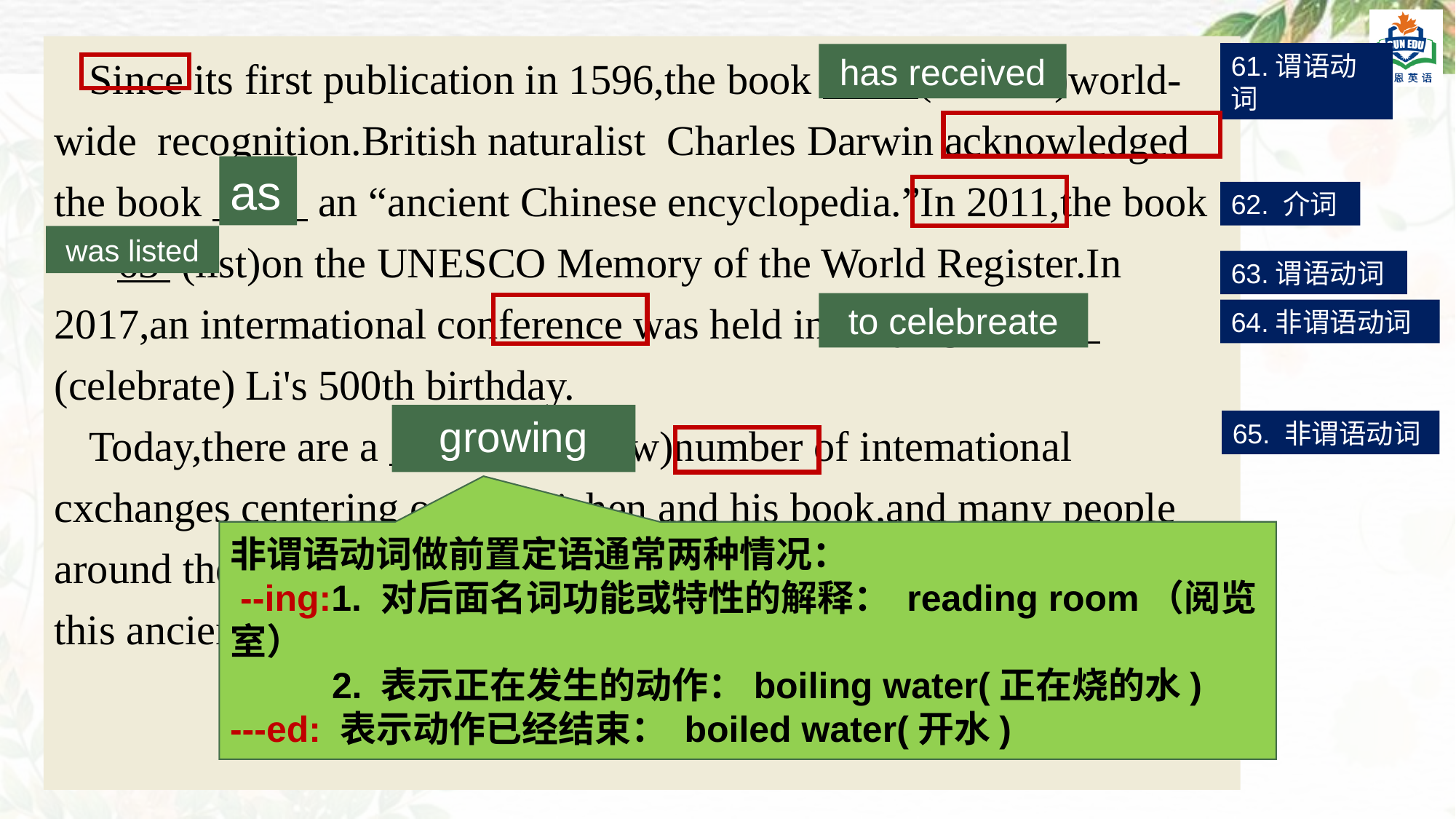

Since its first publication in 1596,the book  61    (receive)world-wide  recognition.British naturalist  Charles Darwin acknowledged the book   62    an “ancient Chinese encyclopedia.”In 2011,the book         63  (list)on the UNESCO Memory of the World Register.In 2017,an intermational conference was held in Beijing  	64    (celebrate) Li's 500th birthday.
Today,there are a        65     (grow)number of intemational cxchanges centering on Li Shizhen and his book,and many people around the world can still find the wisdom of human development in this ancient classic.
61.谓语动词
has received

as

62. 介词
was listed
63.谓语动词
to celebreate

64.非谓语动词
growing
65. 非谓语动词

非谓语动词做前置定语通常两种情况：
 --ing:1. 对后面名词功能或特性的解释： reading room（阅览室）
          2. 表示正在发生的动作：boiling water(正在烧的水)
---ed: 表示动作已经结束： boiled water(开水)